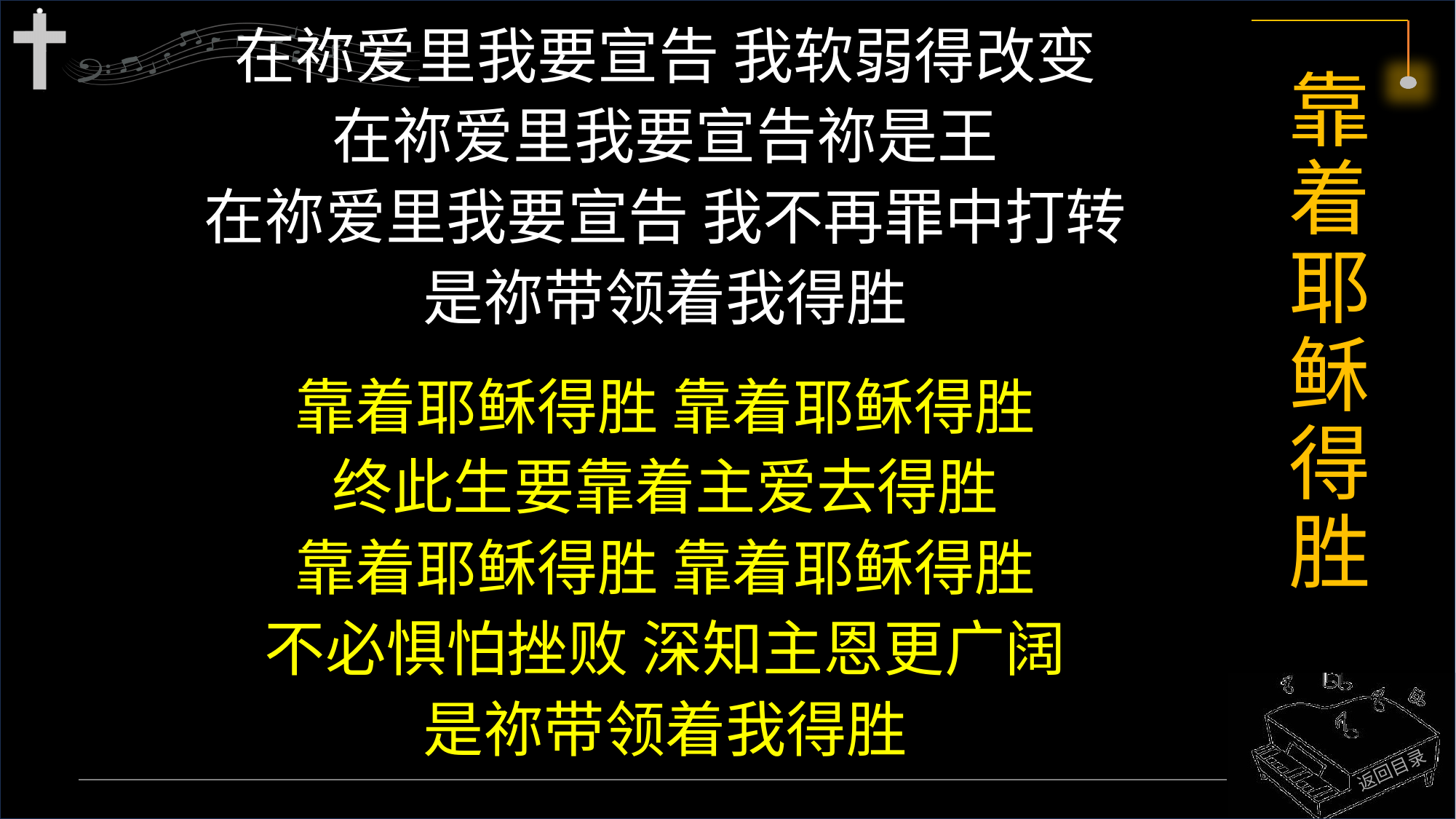

在祢爱里我要宣告 我软弱得改变
在祢爱里我要宣告祢是王
在祢爱里我要宣告 我不再罪中打转
是祢带领着我得胜

靠着耶稣得胜 靠着耶稣得胜
终此生要靠着主爱去得胜
靠着耶稣得胜 靠着耶稣得胜
不必惧怕挫败 深知主恩更广阔
是祢带领着我得胜
# 靠着耶稣得胜